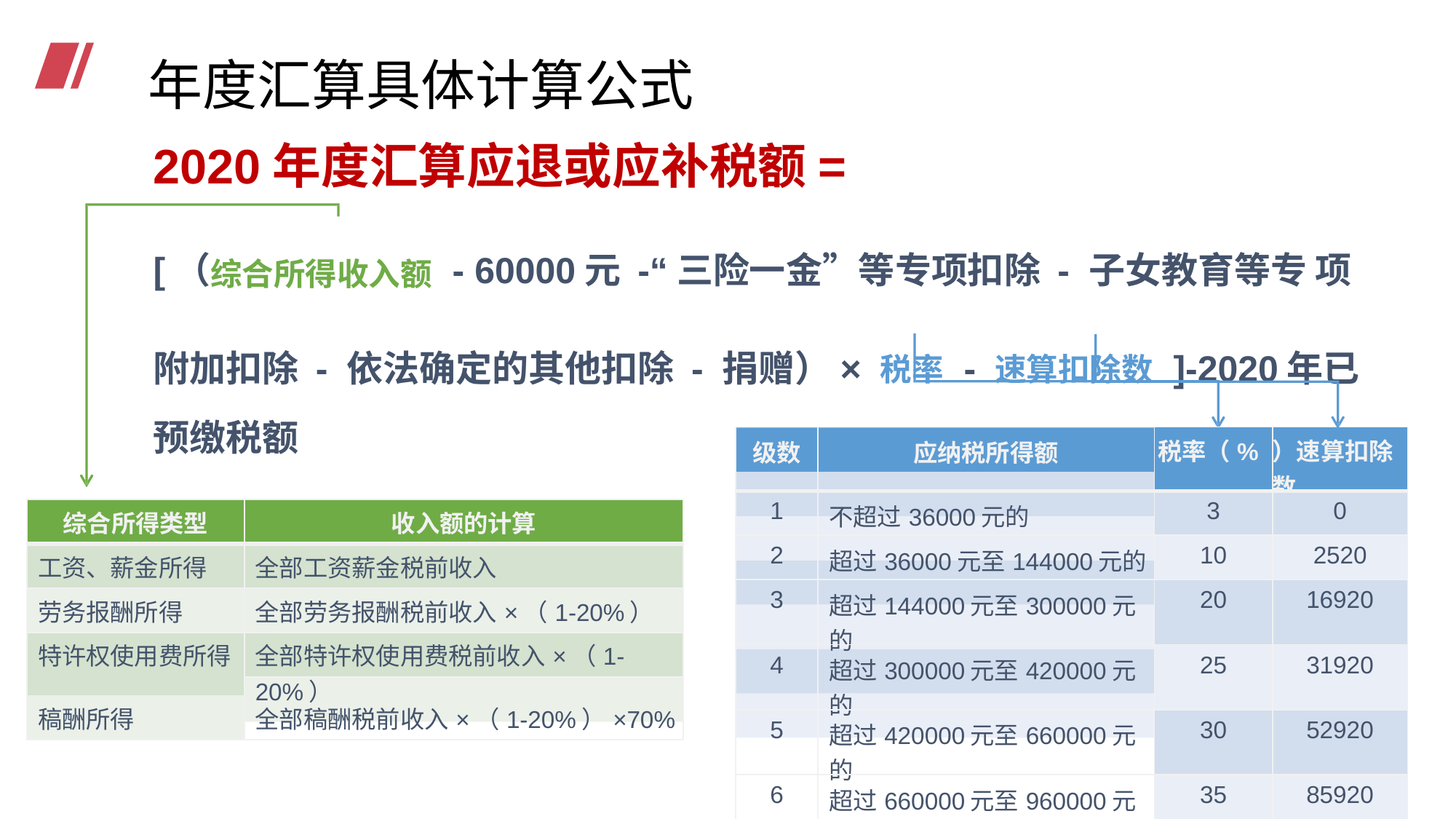

# 年度汇算具体计算公式

2020年度汇算应退或应补税额=
[（综合所得收入额 - 60000元 -“三险一金”等专项扣除 - 子女教育等专 项附加扣除 - 依法确定的其他扣除 - 捐赠）× 税率 - 速算扣除数 ]-2020年已预缴税额

| 级数 | 应纳税所得额 | 税率（% | ）速算扣除数 |
| --- | --- | --- | --- |
| 1 | 不超过36000元的 | 3 | 0 |
| 2 | 超过36000元至144000元的 | 10 | 2520 |
| 3 | 超过144000元至300000元的 | 20 | 16920 |
| 4 | 超过300000元至420000元的 | 25 | 31920 |
| 5 | 超过420000元至660000元的 | 30 | 52920 |
| 6 | 超过660000元至960000元的 | 35 | 85920 |
| 7 | 超过960000元的 | 45 | 181920 |

| 综合所得类型 | 收入额的计算 |
| --- | --- |
| 工资、薪金所得 | 全部工资薪金税前收入 |
| 劳务报酬所得 | 全部劳务报酬税前收入×（1-20%） |
| 特许权使用费所得 | 全部特许权使用费税前收入×（1-20%） |
| 稿酬所得 | 全部稿酬税前收入×（1-20%）×70% |